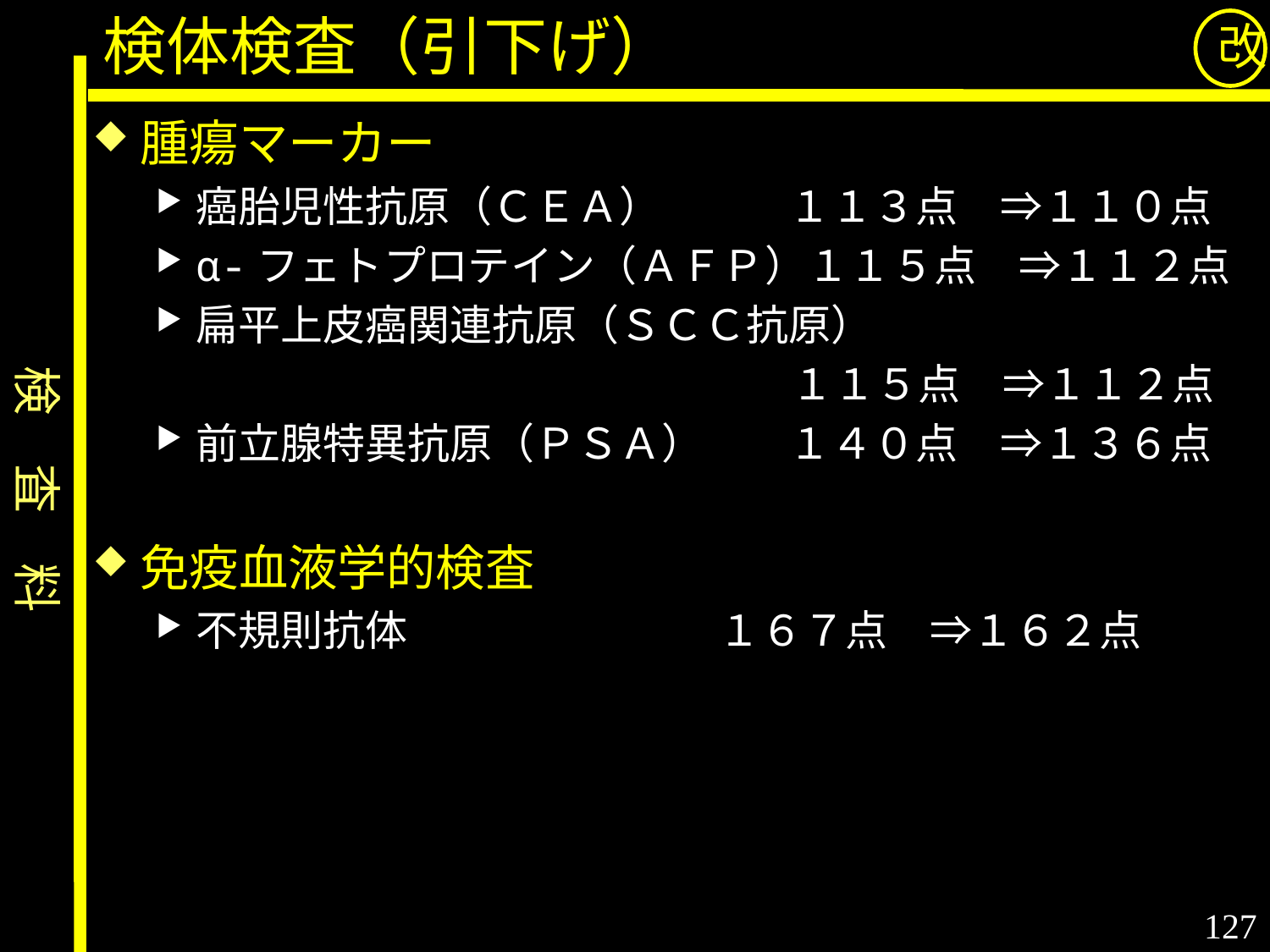

検体検査（引下げ）
改

腫瘍マーカー
癌胎児性抗原（ＣＥＡ）　　　１１３点　⇒１１０点
α-フェトプロテイン（ＡＦＰ）１１５点　⇒１１２点
扁平上皮癌関連抗原（ＳＣＣ抗原）
　　　　　　　　　　　　　　　１１５点　⇒１１２点
前立腺特異抗原（ＰＳＡ）　　１４０点　⇒１３６点

免疫血液学的検査
不規則抗体　　　　　　      １６７点　⇒１６２点

検　査　料
127